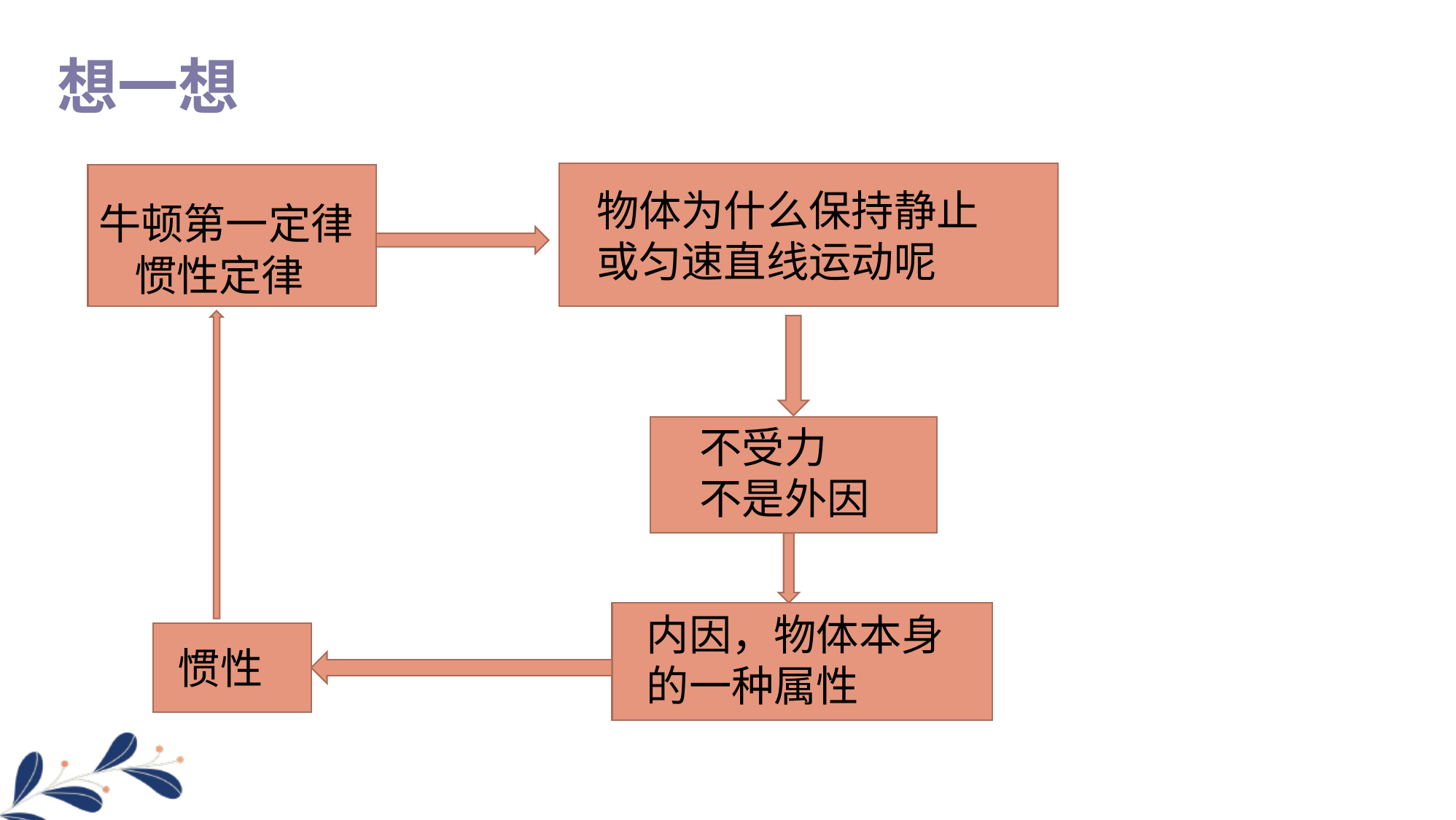

想一想

物体为什么保持静止或匀速直线运动呢

牛顿第一定律

惯性定律

不受力
不是外因

内因，物体本身的一种属性

惯性